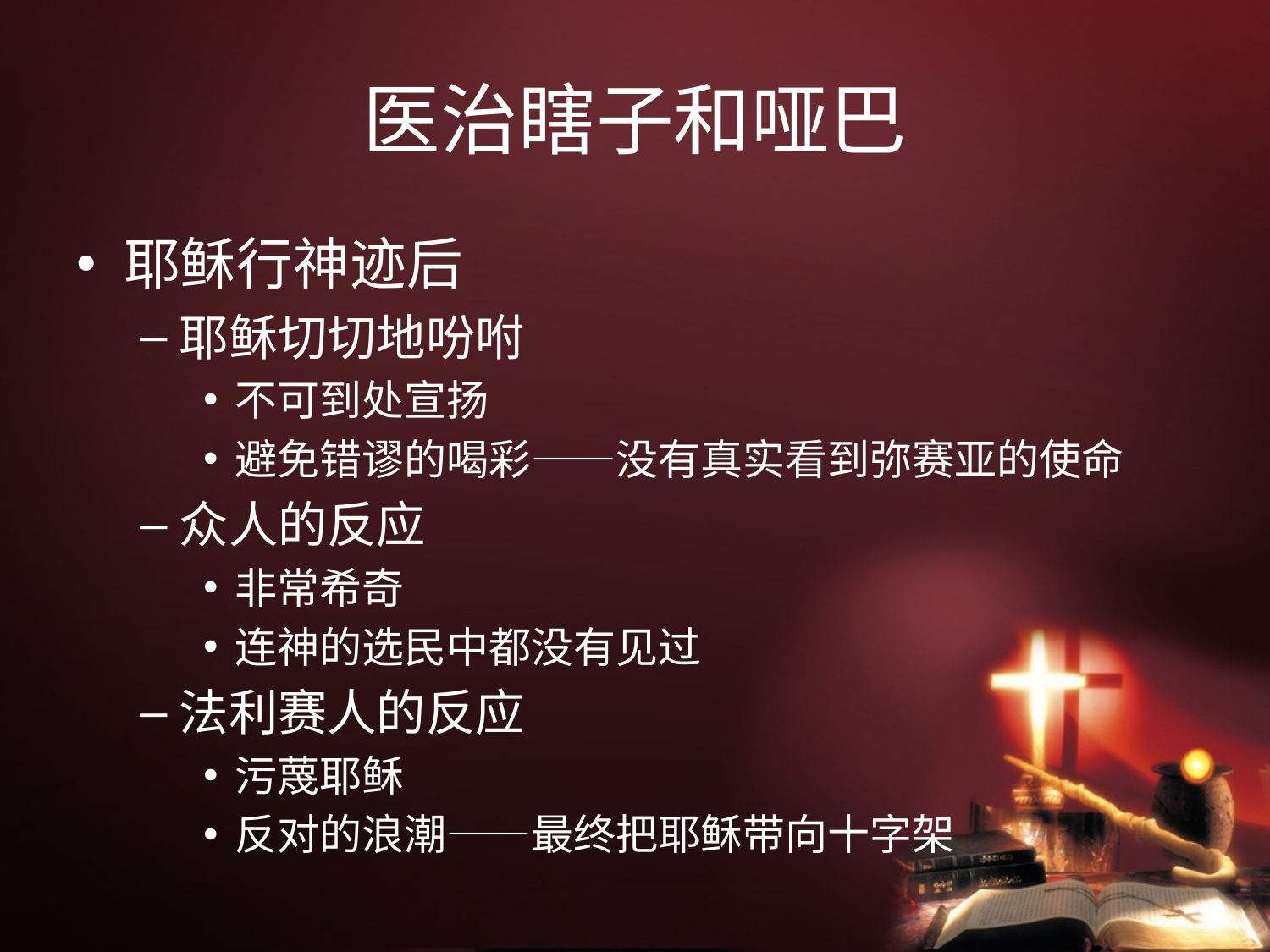

# 医治瞎子和哑巴
耶稣行神迹后
耶稣切切地吩咐
不可到处宣扬
避免错谬的喝彩——没有真实看到弥赛亚的使命
众人的反应
非常希奇
连神的选民中都没有见过
法利赛人的反应
污蔑耶稣
反对的浪潮——最终把耶稣带向十字架